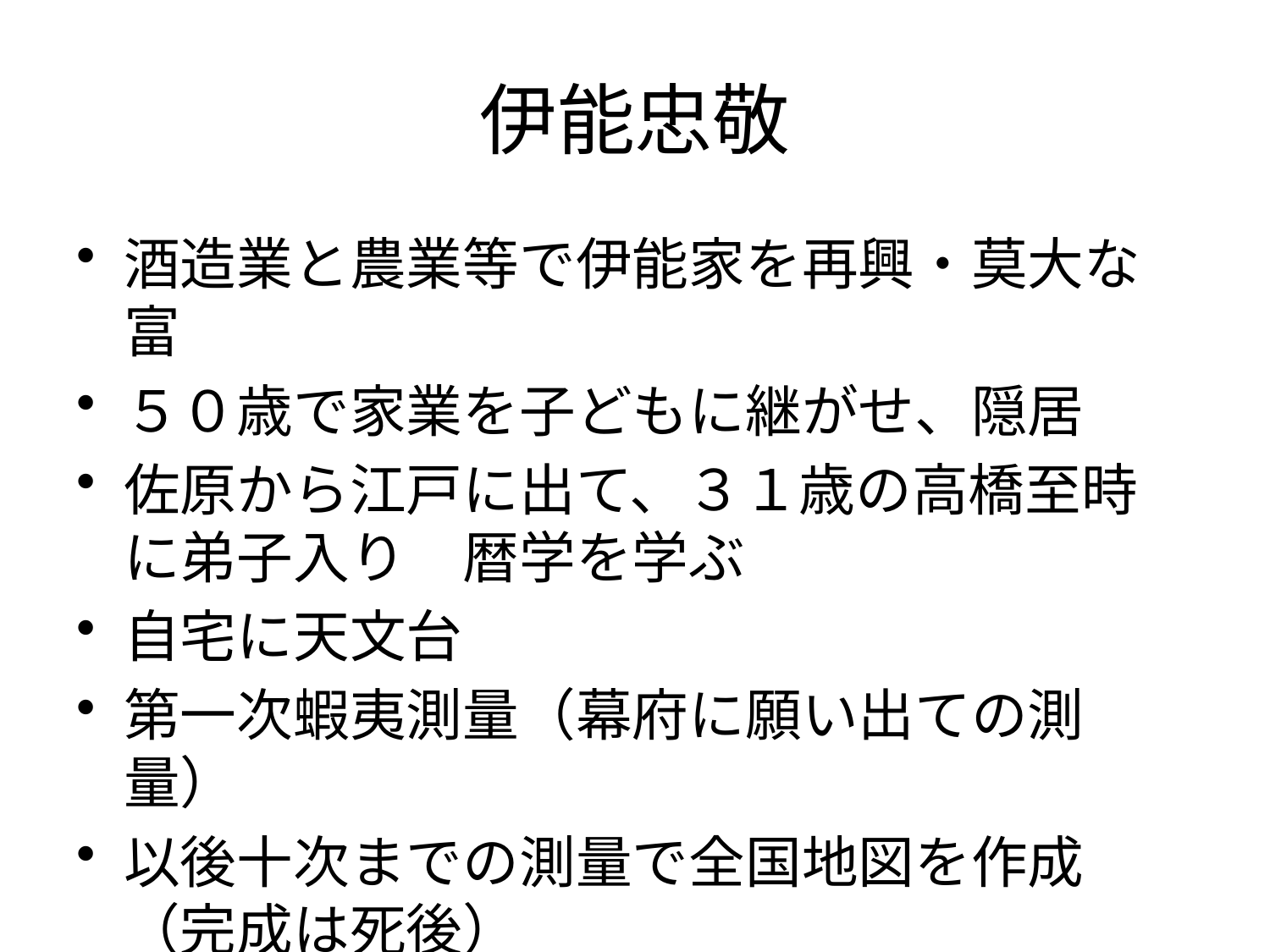

# 伊能忠敬
酒造業と農業等で伊能家を再興・莫大な富
５０歳で家業を子どもに継がせ、隠居
佐原から江戸に出て、３１歳の高橋至時に弟子入り　暦学を学ぶ
自宅に天文台
第一次蝦夷測量（幕府に願い出ての測量）
以後十次までの測量で全国地図を作成（完成は死後）